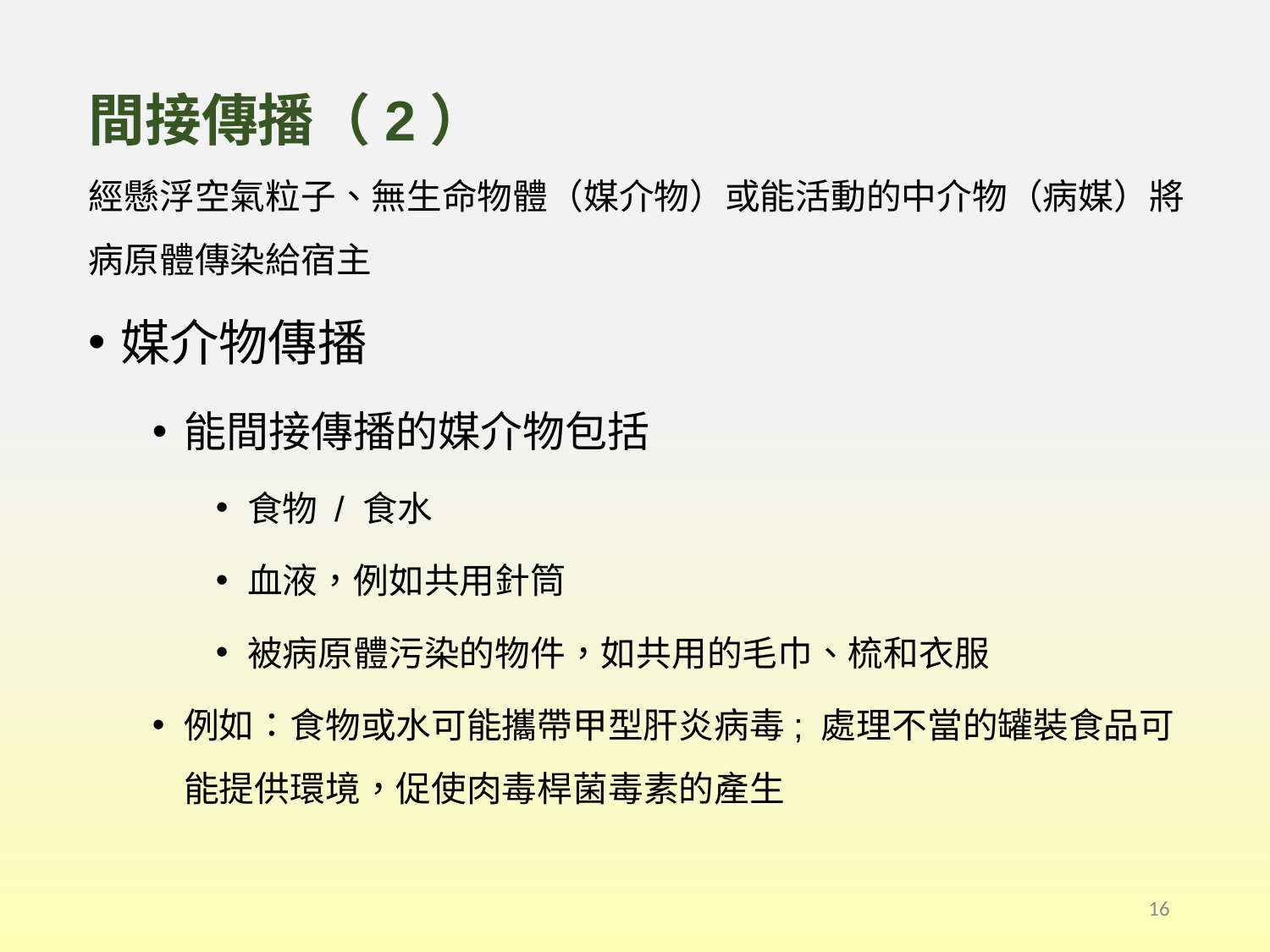

# 間接傳播（2） 經懸浮空氣粒子、無生命物體（媒介物）或能活動的中介物（病媒）將病原體傳染給宿主
媒介物傳播
能間接傳播的媒介物包括
食物 / 食水
血液，例如共用針筒
被病原體污染的物件，如共用的毛巾、梳和衣服
例如：食物或水可能攜帶甲型肝炎病毒; 處理不當的罐裝食品可能提供環境，促使肉毒桿菌毒素的產生
16